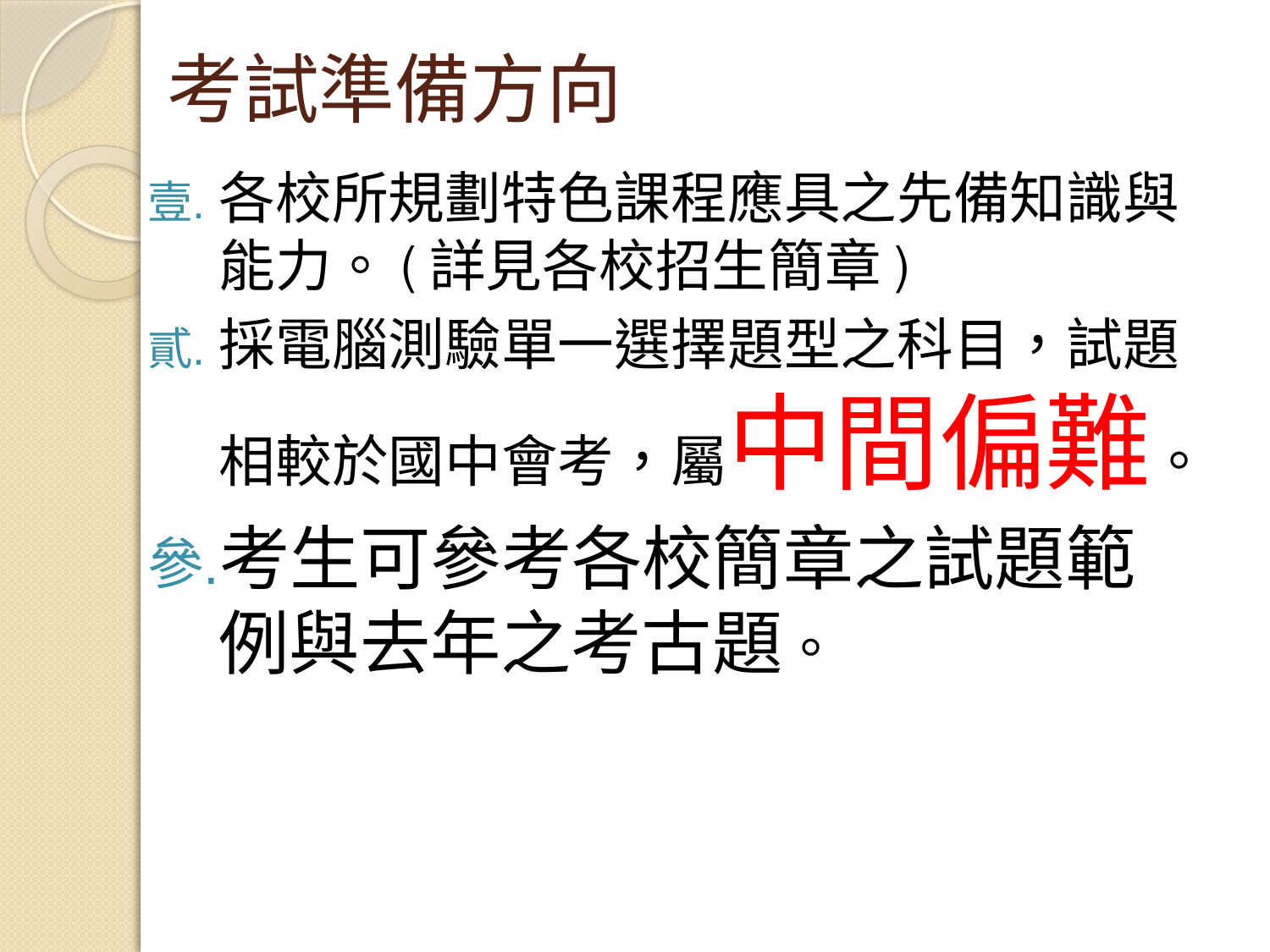

# 考試準備方向
各校所規劃特色課程應具之先備知識與能力。(詳見各校招生簡章)
採電腦測驗單一選擇題型之科目，試題相較於國中會考，屬中間偏難。
考生可參考各校簡章之試題範例與去年之考古題。